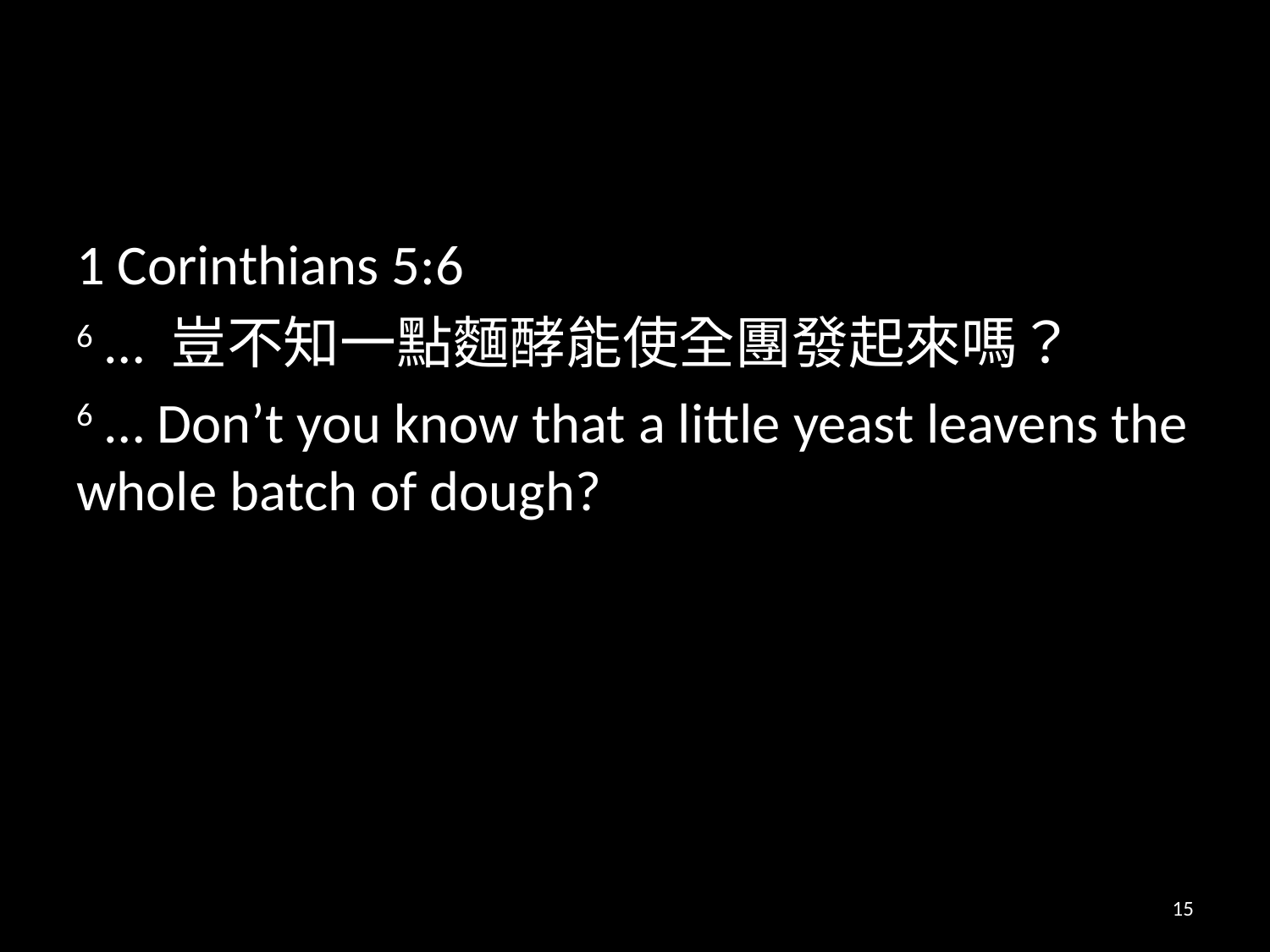

#
1 Corinthians 5:6
6 … 豈不知一點麵酵能使全團發起來嗎？
6 … Don’t you know that a little yeast leavens the whole batch of dough?
15